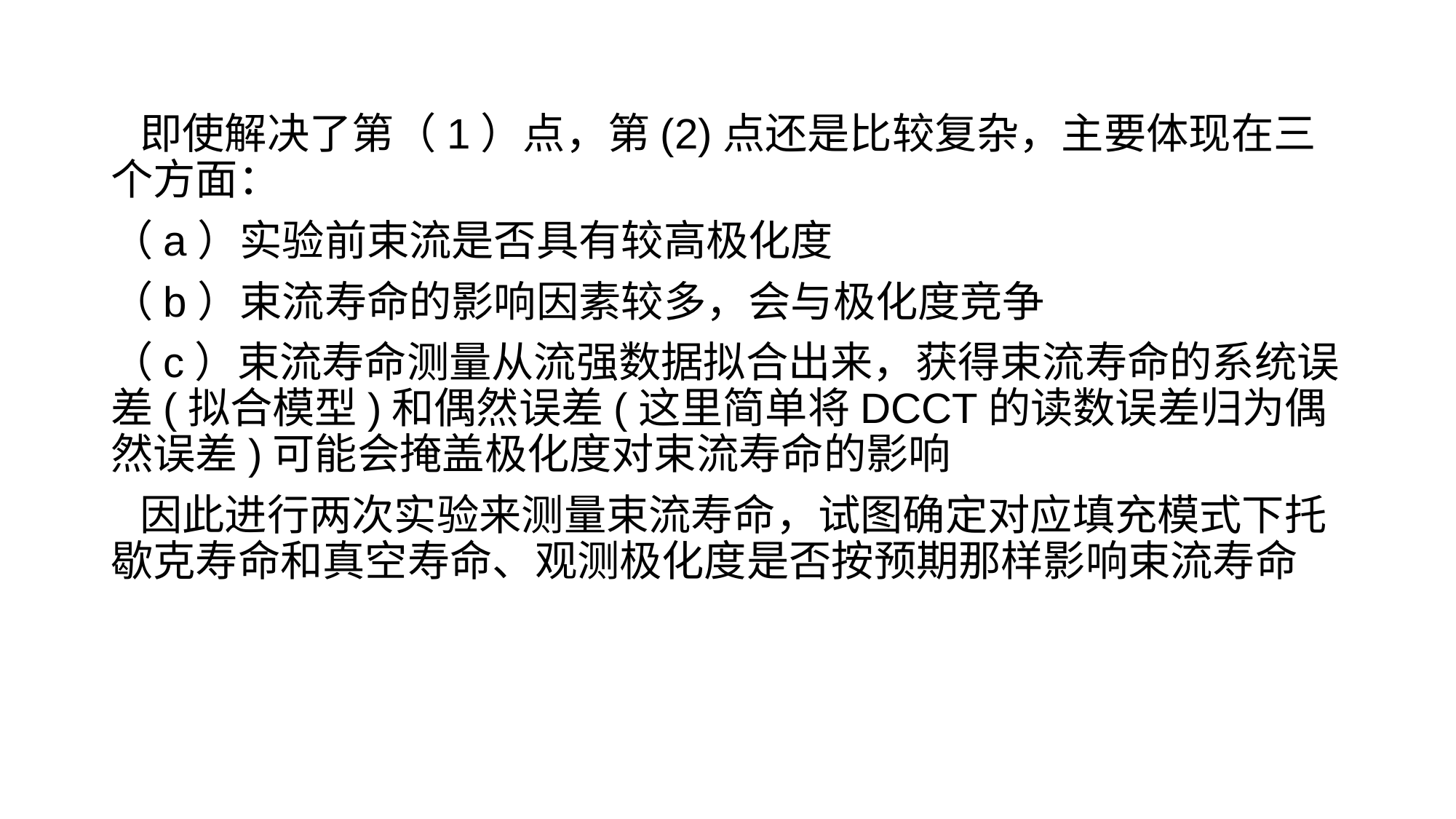

即使解决了第（1）点，第(2)点还是比较复杂，主要体现在三个方面：
（a）实验前束流是否具有较高极化度
（b）束流寿命的影响因素较多，会与极化度竞争
（c）束流寿命测量从流强数据拟合出来，获得束流寿命的系统误差(拟合模型)和偶然误差(这里简单将DCCT的读数误差归为偶然误差)可能会掩盖极化度对束流寿命的影响
  因此进行两次实验来测量束流寿命，试图确定对应填充模式下托歇克寿命和真空寿命、观测极化度是否按预期那样影响束流寿命